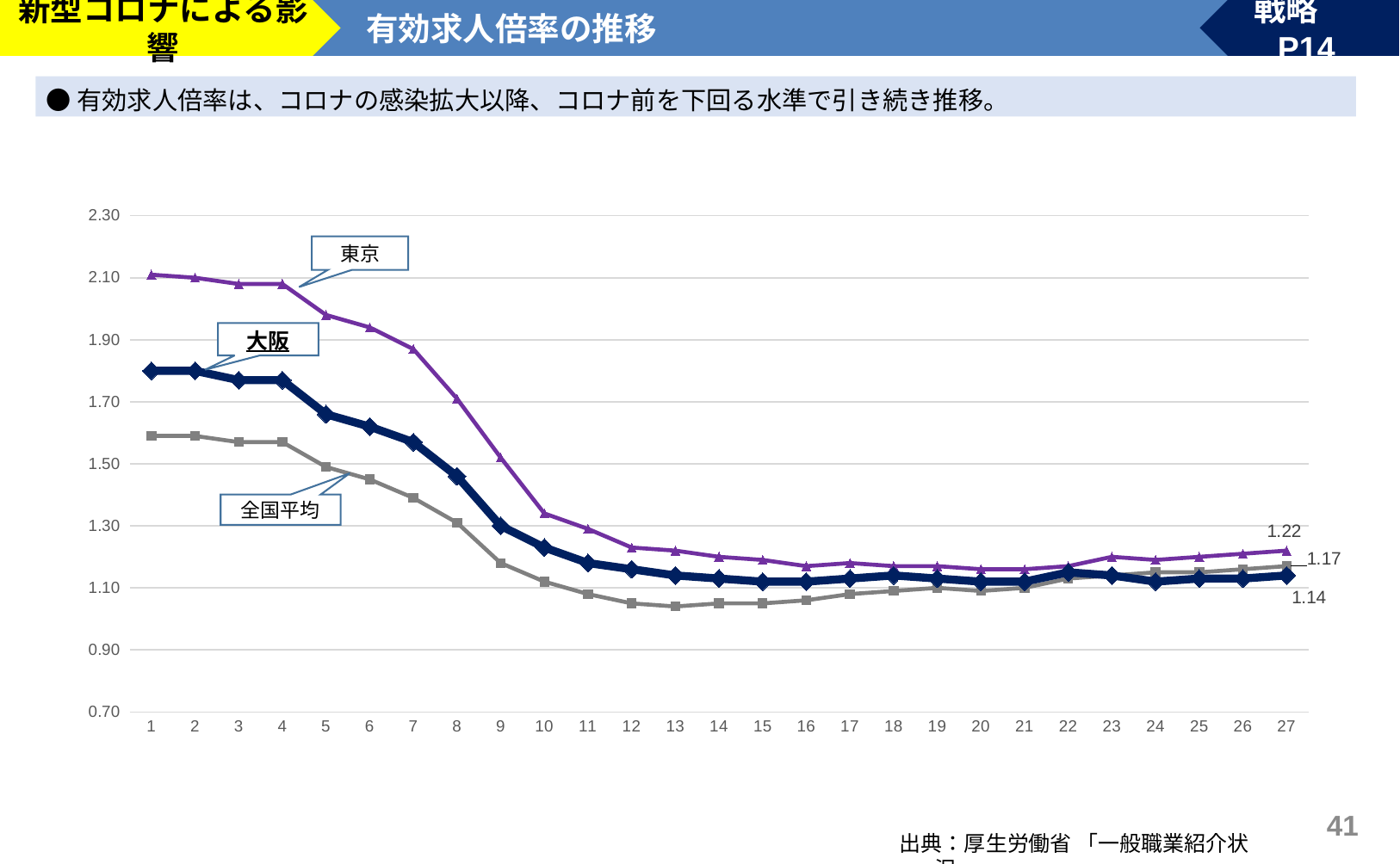

新型コロナによる影響
有効求人倍率の推移
戦略　P14
●有効求人倍率は、コロナの感染拡大以降、コロナ前を下回る水準で引き続き推移。

### Chart

| Category |  |  |  |
|---|---|---|---|
東京
全国平均
41
出典：厚生労働省 「一般職業紹介状況」